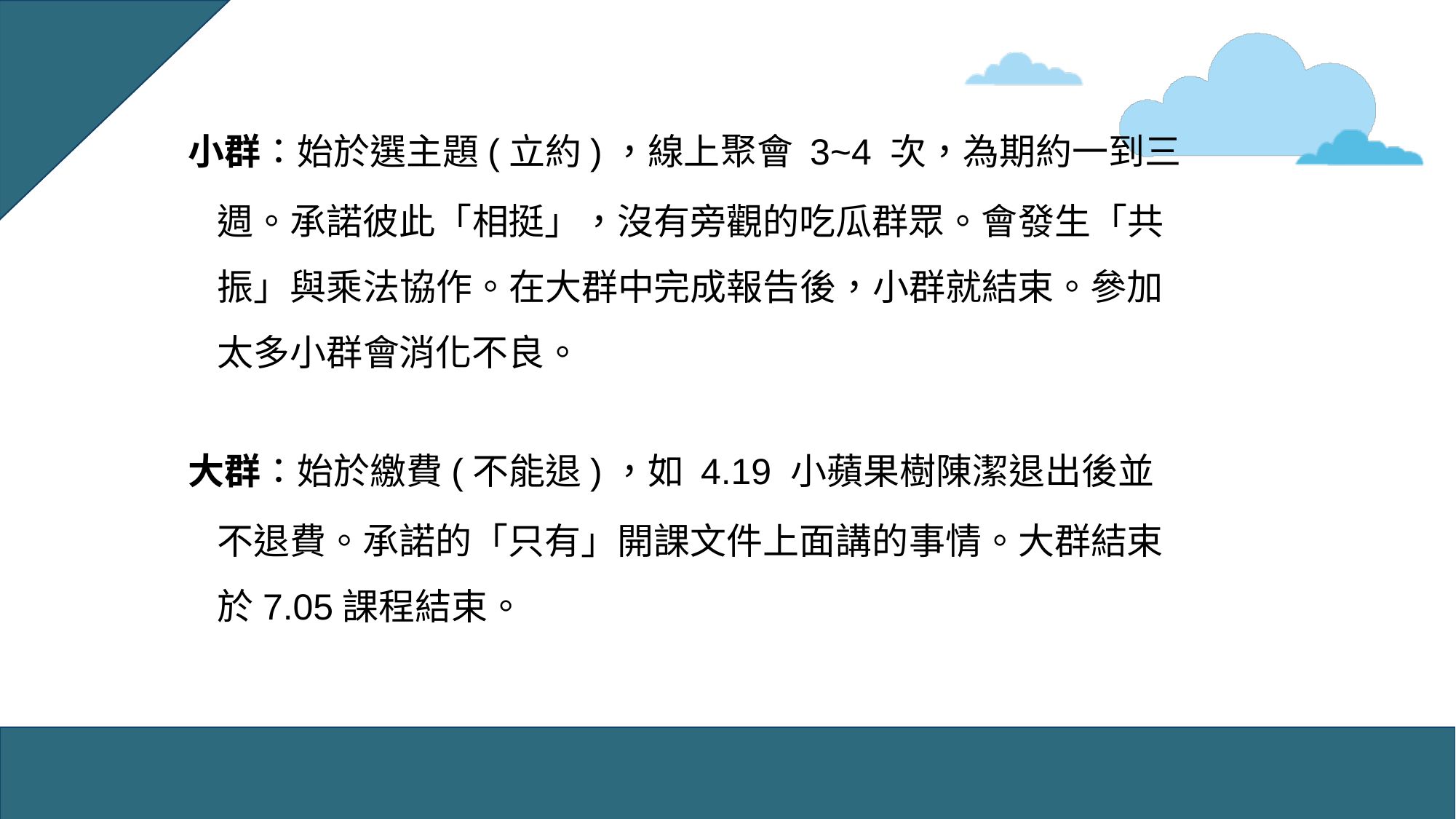

小群：始於選主題(立約)，線上聚會 3~4 次，為期約一到三週。承諾彼此「相挺」，沒有旁觀的吃瓜群眾。會發生「共振」與乘法協作。在大群中完成報告後，小群就結束。參加太多小群會消化不良。
          大群：始於繳費(不能退)，如 4.19 小蘋果樹陳潔退出後並不退費。承諾的「只有」開課文件上面講的事情。大群結束於7.05課程結束。